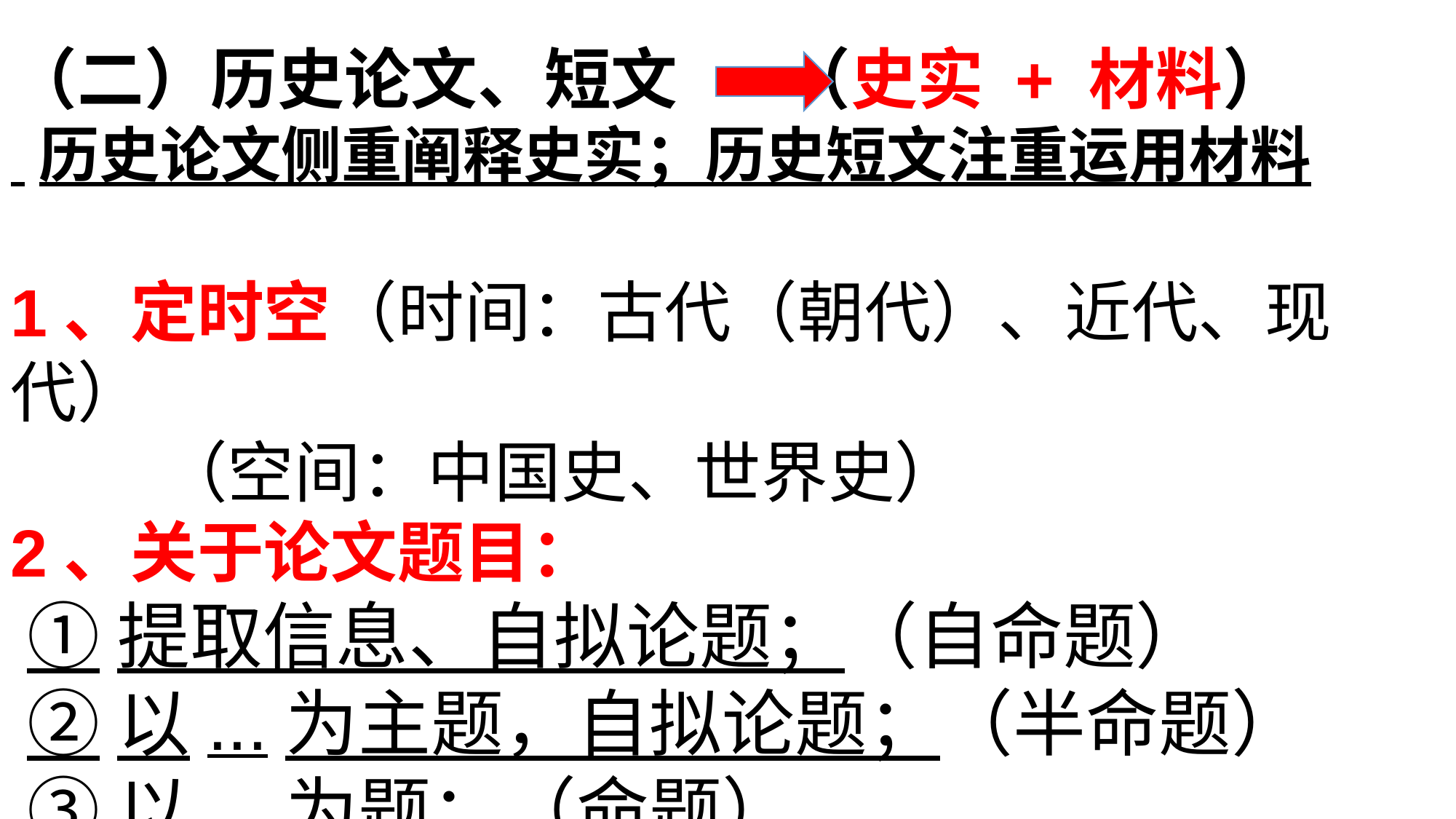

（二）历史论文、短文       （史实 + 材料）
 历史论文侧重阐释史实；历史短文注重运用材料

1、定时空（时间：古代（朝代）、近代、现代）
         （空间：中国史、世界史）
2、关于论文题目：
 ①提取信息、自拟论题；（自命题）
 ②以...为主题，自拟论题；（半命题）
 ③以...为题；（命题）